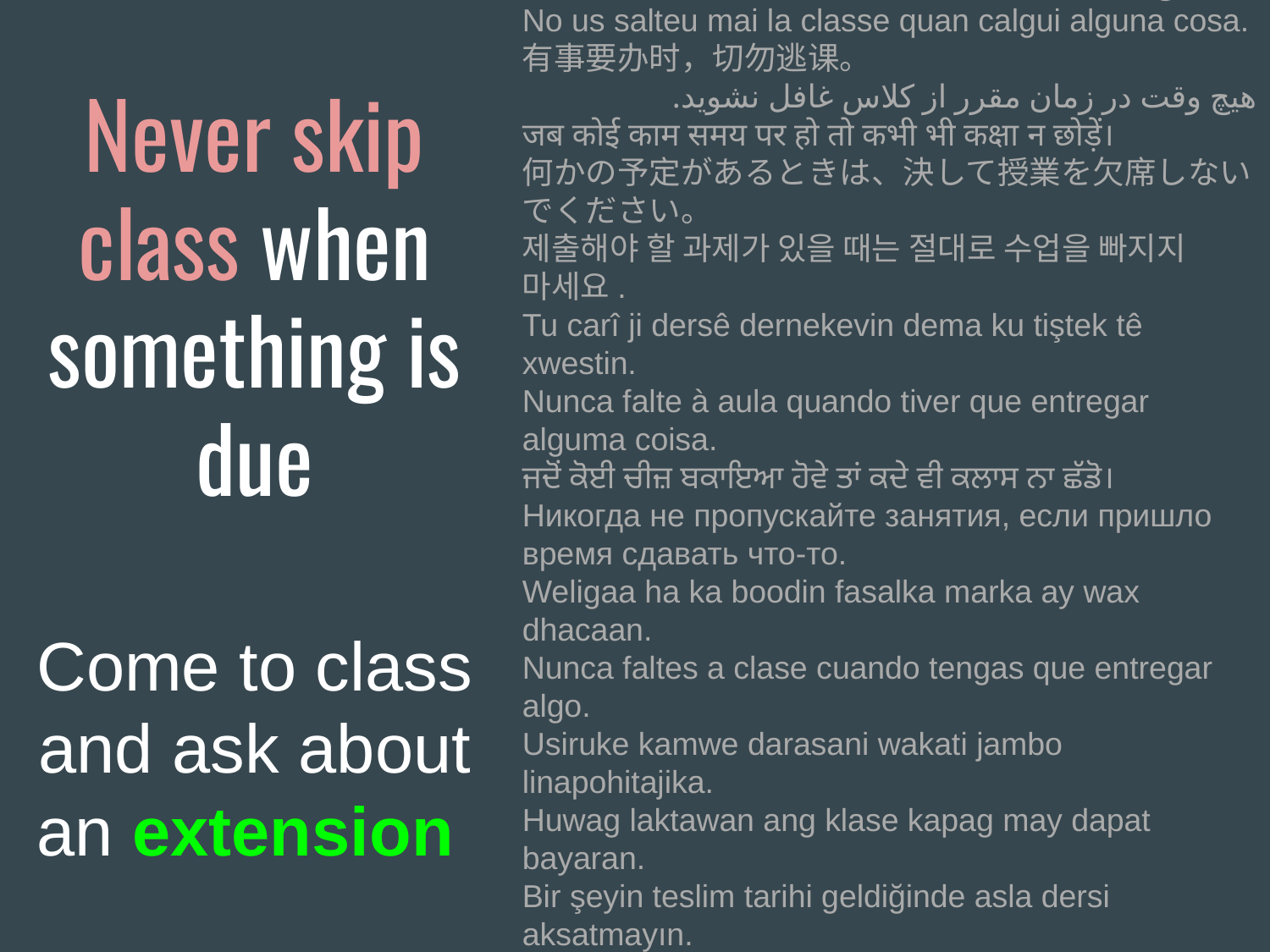

Never skip class when something is due

Come to class and ask about an extension
የሆነ ነገር ሲደርስ ክፍልን በጭራሽ አይዝለሉ።
لا تتغيب أبدًا عن الحصة الدراسية عندما يكون هناك شيء مستحق.
No us salteu mai la classe quan calgui alguna cosa.
有事要办时，切勿逃课。
هیچ وقت در زمان مقرر از کلاس غافل نشوید.
जब कोई काम समय पर हो तो कभी भी कक्षा न छोड़ें।
何かの予定があるときは、決して授業を欠席しないでください。
제출해야 할 과제가 있을 때는 절대로 수업을 빠지지 마세요.
Tu carî ji dersê dernekevin dema ku tiştek tê xwestin.
Nunca falte à aula quando tiver que entregar alguma coisa.
ਜਦੋਂ ਕੋਈ ਚੀਜ਼ ਬਕਾਇਆ ਹੋਵੇ ਤਾਂ ਕਦੇ ਵੀ ਕਲਾਸ ਨਾ ਛੱਡੋ।
Никогда не пропускайте занятия, если пришло время сдавать что-то.
Weligaa ha ka boodin fasalka marka ay wax dhacaan.
Nunca faltes a clase cuando tengas que entregar algo.
Usiruke kamwe darasani wakati jambo linapohitajika.
Huwag laktawan ang klase kapag may dapat bayaran.
Bir şeyin teslim tarihi geldiğinde asla dersi aksatmayın.
Ніколи не пропускайте заняття, коли щось має бути.
Không bao giờ trốn học khi có việc cần làm.